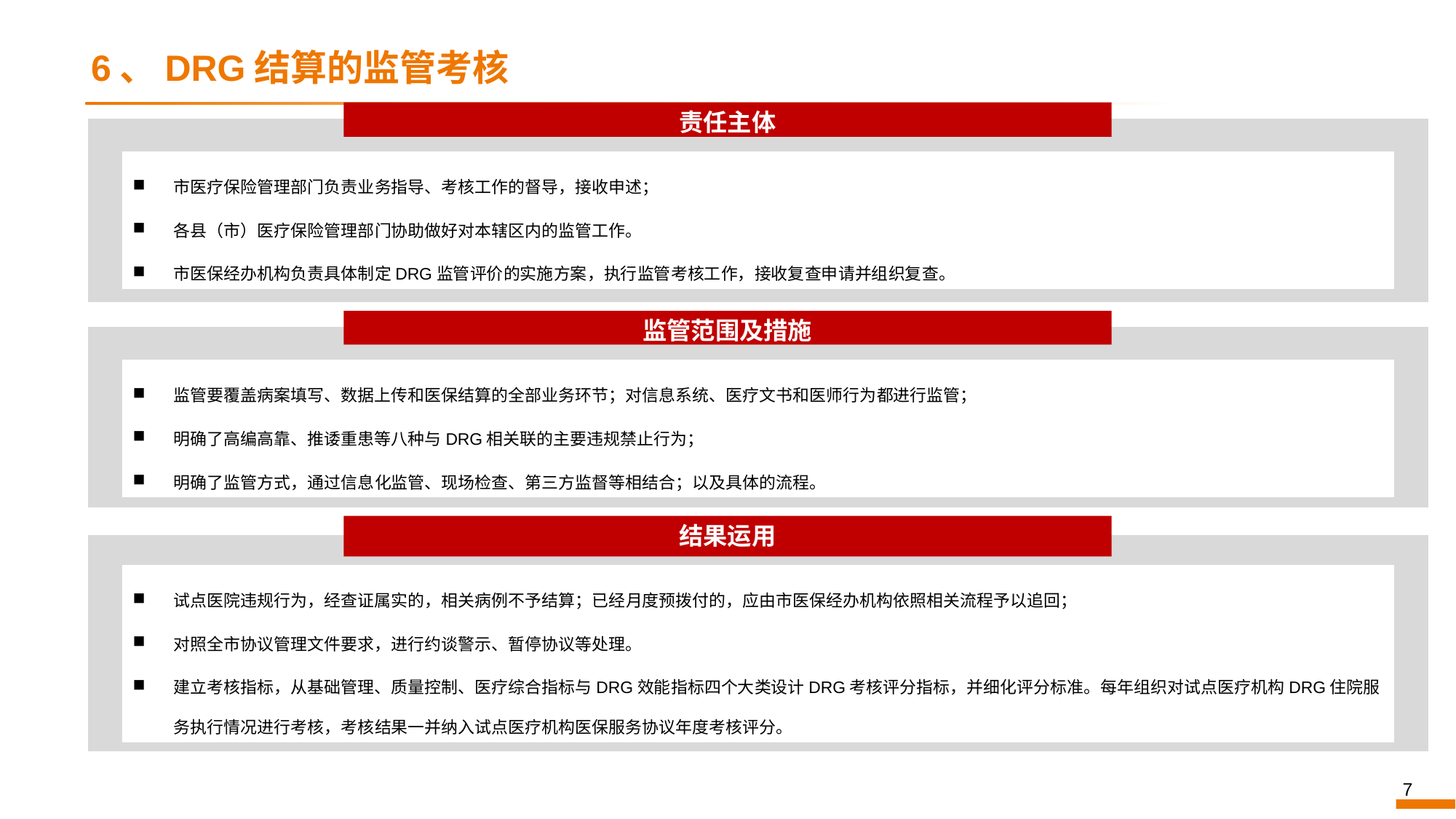

# 6、DRG结算的监管考核
责任主体

市医疗保险管理部门负责业务指导、考核工作的督导，接收申述；
各县（市）医疗保险管理部门协助做好对本辖区内的监管工作。
市医保经办机构负责具体制定DRG监管评价的实施方案，执行监管考核工作，接收复查申请并组织复查。
监管范围及措施

监管要覆盖病案填写、数据上传和医保结算的全部业务环节；对信息系统、医疗文书和医师行为都进行监管；
明确了高编高靠、推诿重患等八种与DRG相关联的主要违规禁止行为；
明确了监管方式，通过信息化监管、现场检查、第三方监督等相结合；以及具体的流程。
结果运用

试点医院违规行为，经查证属实的，相关病例不予结算；已经月度预拨付的，应由市医保经办机构依照相关流程予以追回；
对照全市协议管理文件要求，进行约谈警示、暂停协议等处理。
建立考核指标，从基础管理、质量控制、医疗综合指标与DRG效能指标四个大类设计DRG考核评分指标，并细化评分标准。每年组织对试点医疗机构DRG住院服务执行情况进行考核，考核结果一并纳入试点医疗机构医保服务协议年度考核评分。